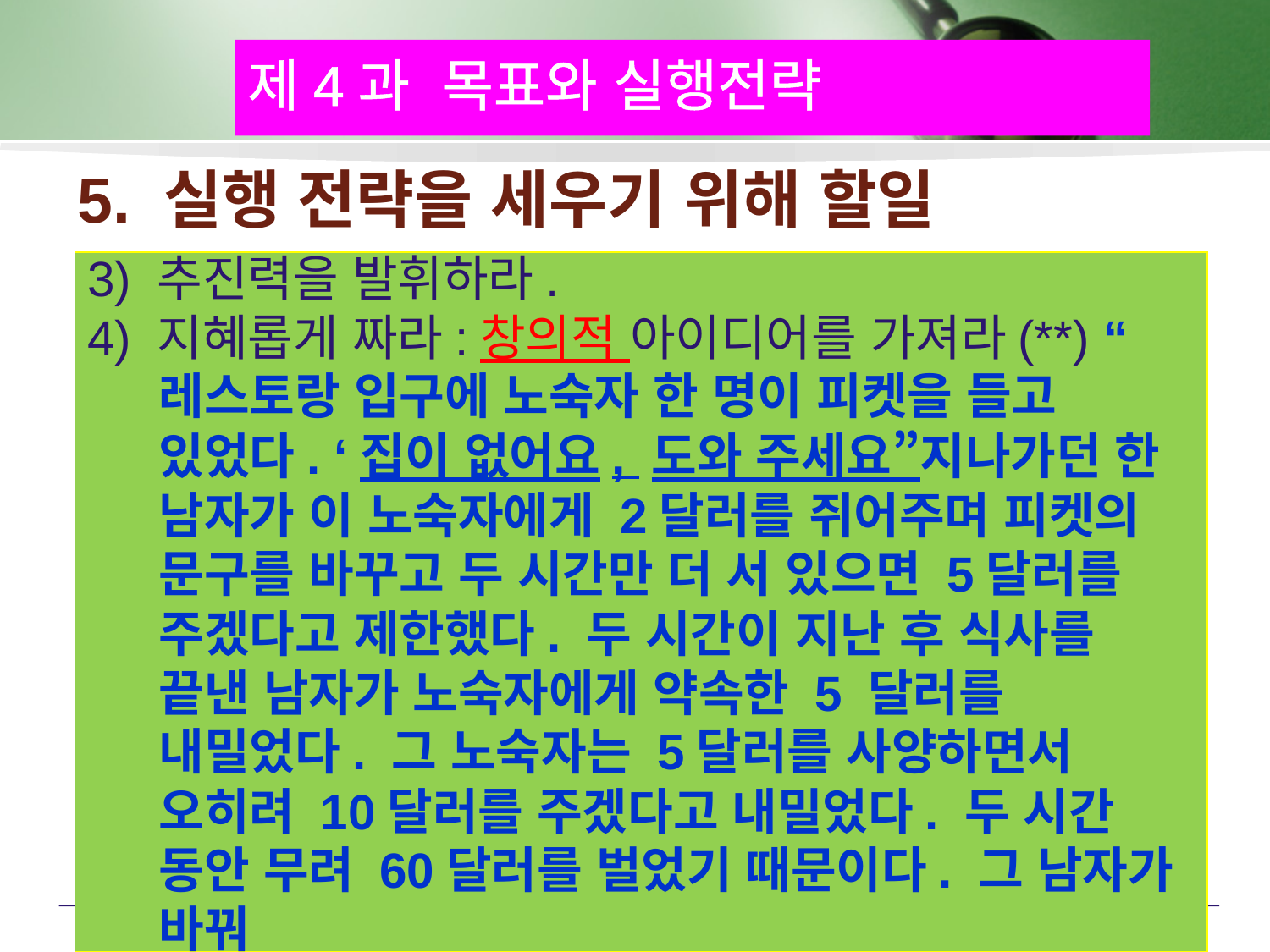

제4과  목표와 실행전략
# 5. 실행 전략을 세우기 위해 할일

3) 추진력을 발휘하라.
4) 지혜롭게 짜라:창의적 아이디어를 가져라(**) “레스토랑 입구에 노숙자 한 명이 피켓을 들고 있었다. ‘집이 없어요, 도와 주세요”지나가던 한 남자가 이 노숙자에게 2달러를 쥐어주며 피켓의 문구를 바꾸고 두 시간만 더 서 있으면 5달러를 주겠다고 제한했다. 두 시간이 지난 후 식사를 끝낸 남자가 노숙자에게 약속한 5 달러를 내밀었다. 그 노숙자는 5달러를 사양하면서 오히려 10달러를 주겠다고 내밀었다. 두 시간 동안 무려 60달러를 벌었기 때문이다. 그 남자가 바꿔